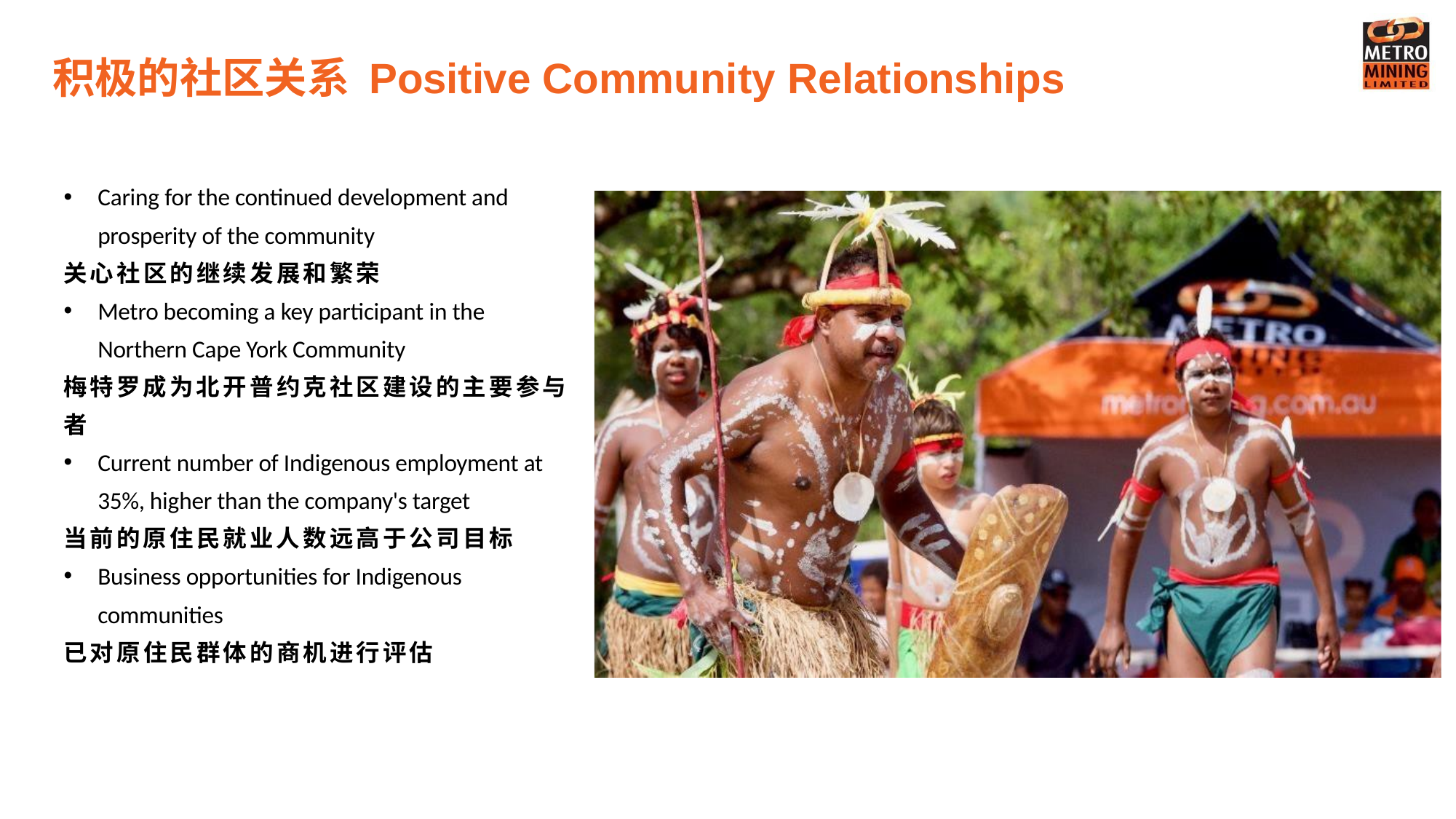

# 积极的社区关系 Positive Community Relationships
Caring for the continued development and prosperity of the community
关心社区的继续发展和繁荣
Metro becoming a key participant in the Northern Cape York Community
梅特罗成为北开普约克社区建设的主要参与者
Current number of Indigenous employment at 35%, higher than the company's target
当前的原住民就业人数远高于公司目标
Business opportunities for Indigenous communities
已对原住民群体的商机进行评估